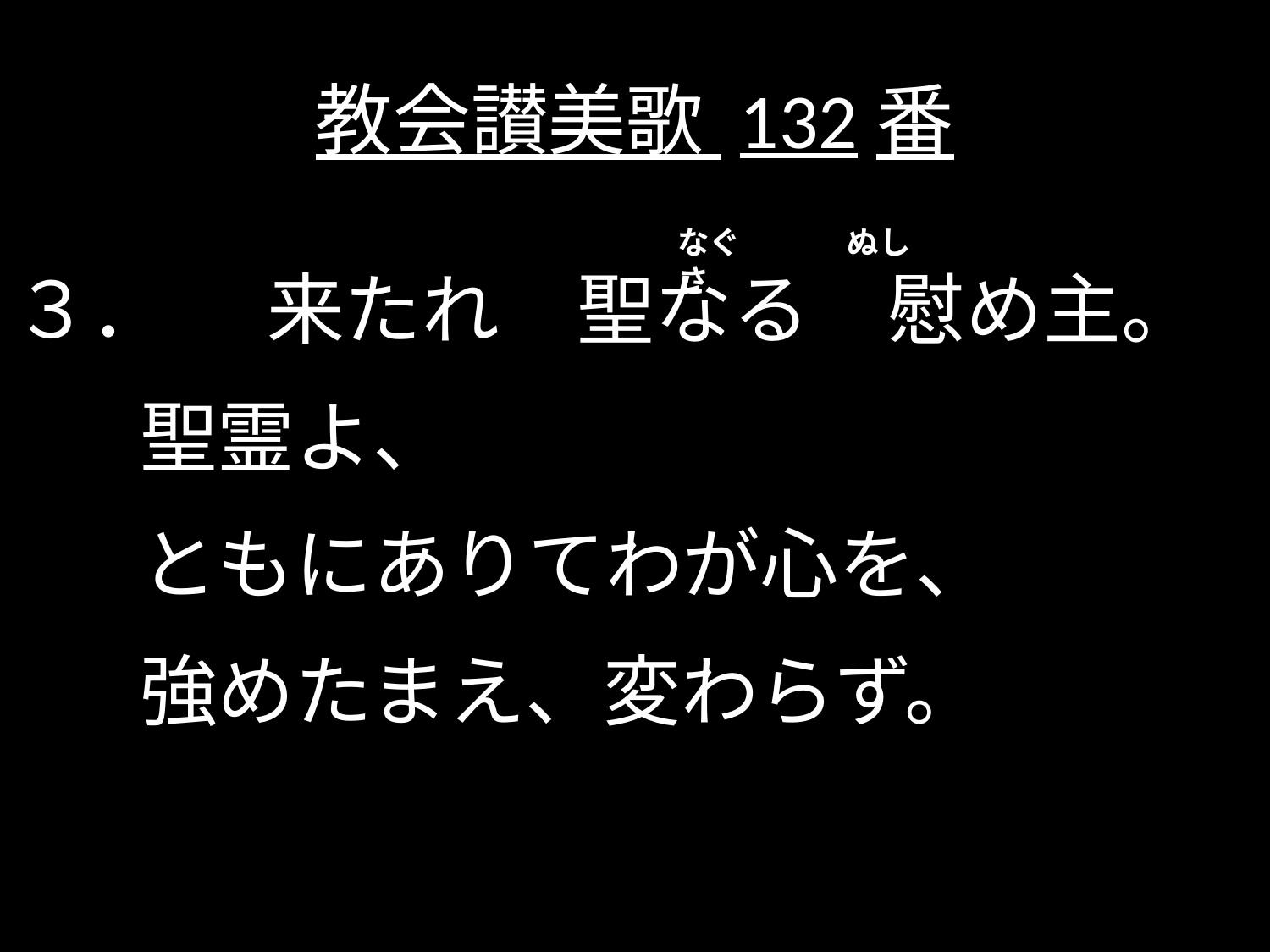

# 教会讃美歌 132番
なぐさ
ぬし
３．	来たれ　聖なる　慰め主。
	聖霊よ、
	ともにありてわが心を、
	強めたまえ、変わらず。